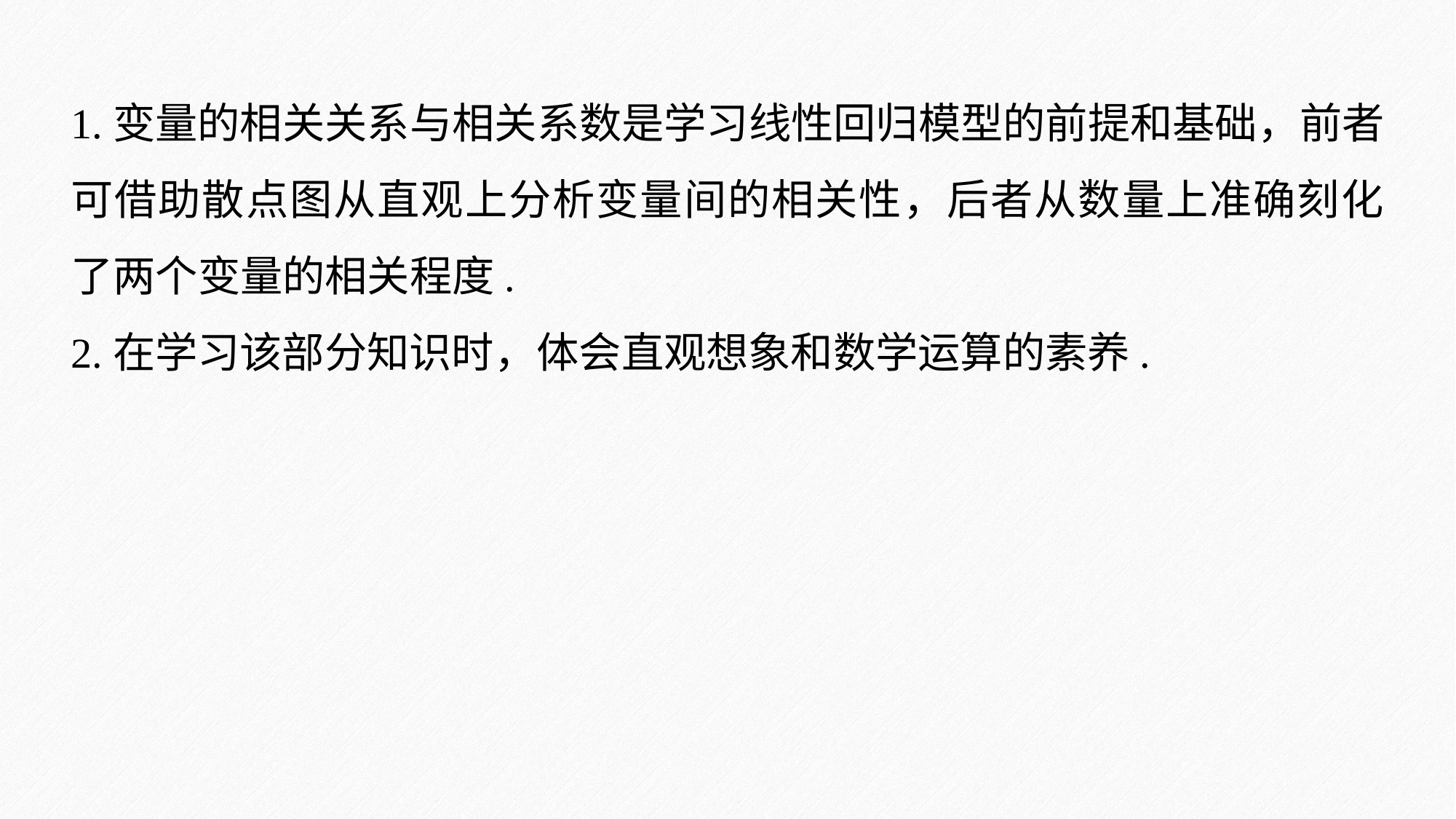

1.变量的相关关系与相关系数是学习线性回归模型的前提和基础，前者可借助散点图从直观上分析变量间的相关性，后者从数量上准确刻化了两个变量的相关程度.
2.在学习该部分知识时，体会直观想象和数学运算的素养.